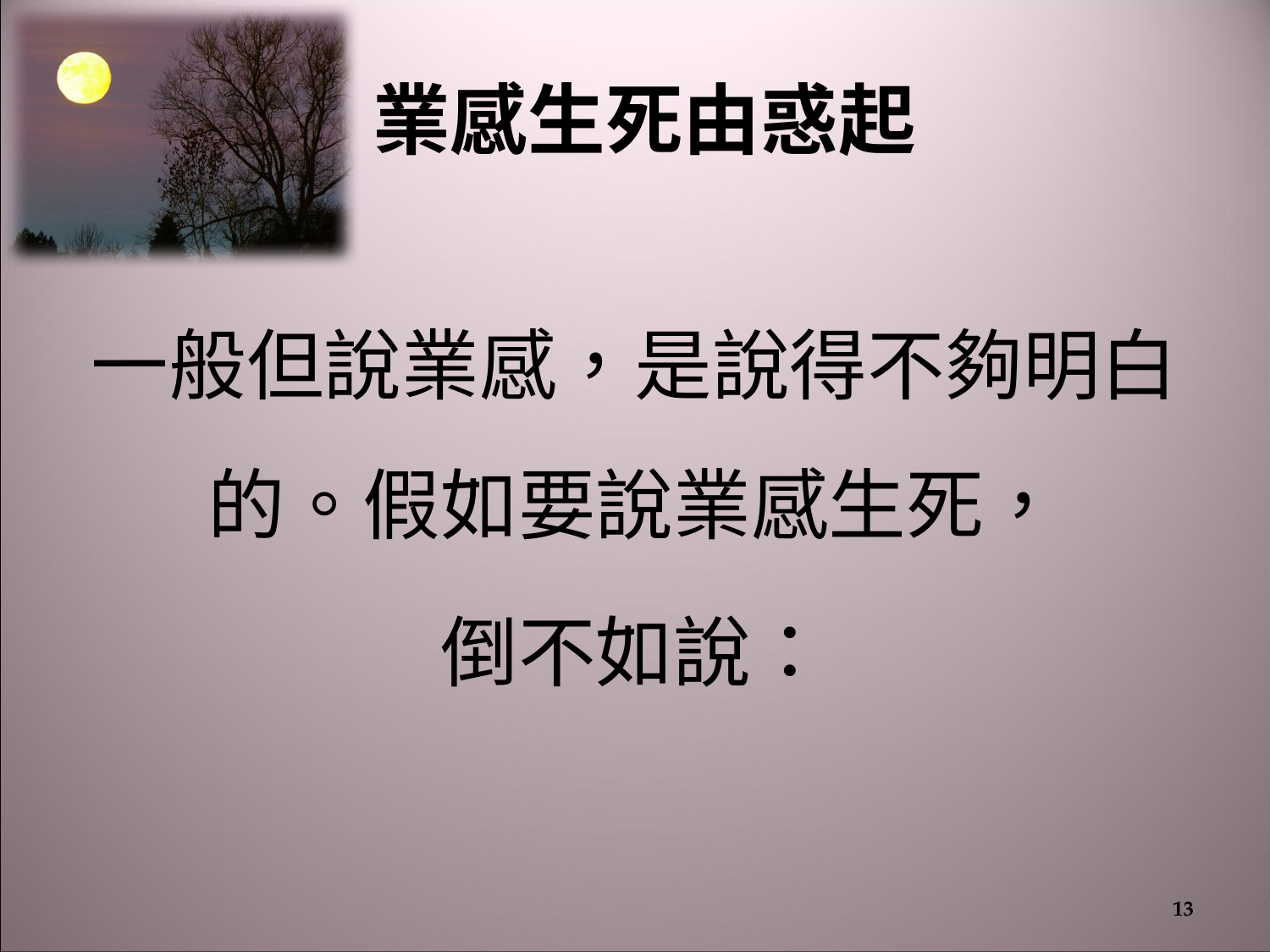

# 業感生死由惑起
一般但說業感，是說得不夠明白的。假如要說業感生死，
倒不如說：
13